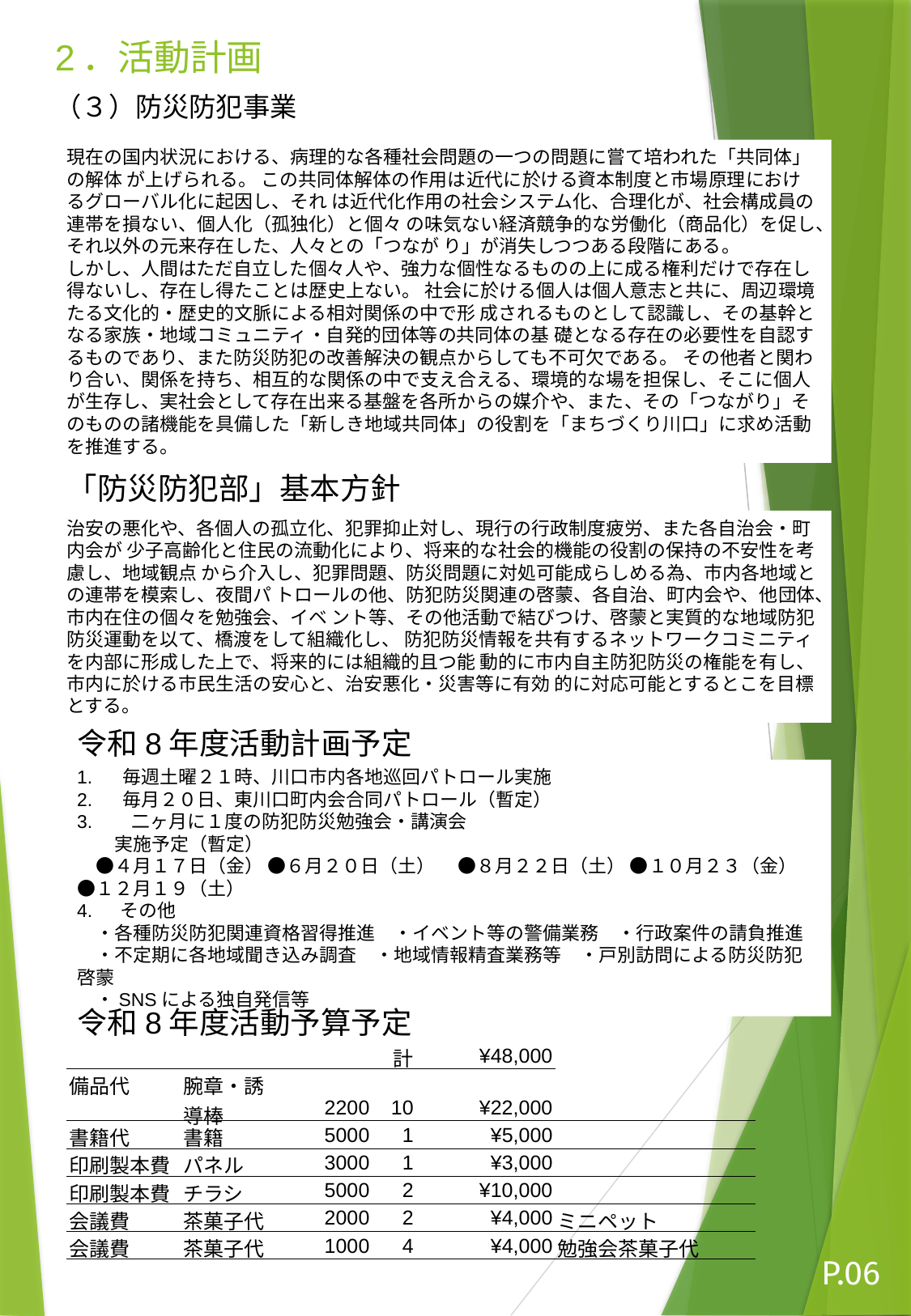

# 2．活動計画
（３）防災防犯事業
現在の国内状況における、病理的な各種社会問題の一つの問題に嘗て培われた「共同体」の解体 が上げられる。 この共同体解体の作用は近代に於ける資本制度と市場原理におけるグローバル化に起因し、それ は近代化作用の社会システム化、合理化が、社会構成員の連帯を損ない、個人化（孤独化）と個々 の味気ない経済競争的な労働化（商品化）を促し、それ以外の元来存在した、人々との「つなが り」が消失しつつある段階にある。
しかし、人間はただ自立した個々人や、強力な個性なるものの上に成る権利だけで存在し得ないし、存在し得たことは歴史上ない。 社会に於ける個人は個人意志と共に、周辺環境たる文化的・歴史的文脈による相対関係の中で形 成されるものとして認識し、その基幹となる家族・地域コミュニティ・自発的団体等の共同体の基 礎となる存在の必要性を自認するものであり、また防災防犯の改善解決の観点からしても不可欠である。 その他者と関わり合い、関係を持ち、相互的な関係の中で支え合える、環境的な場を担保し、そこに個人が生存し、実社会として存在出来る基盤を各所からの媒介や、また、その「つながり」そのものの諸機能を具備した「新しき地域共同体」の役割を「まちづくり川口」に求め活動を推進する。
「防災防犯部」基本方針
治安の悪化や、各個人の孤立化、犯罪抑止対し、現行の行政制度疲労、また各自治会・町内会が 少子高齢化と住民の流動化により、将来的な社会的機能の役割の保持の不安性を考慮し、地域観点 から介入し、犯罪問題、防災問題に対処可能成らしめる為、市内各地域との連帯を模索し、夜間パ トロールの他、防犯防災関連の啓蒙、各自治、町内会や、他団体、市内在住の個々を勉強会、イベ ント等、その他活動で結びつけ、啓蒙と実質的な地域防犯防災運動を以て、橋渡をして組織化し、 防犯防災情報を共有するネットワークコミニティを内部に形成した上で、将来的には組織的且つ能 動的に市内自主防犯防災の権能を有し、市内に於ける市民生活の安心と、治安悪化・災害等に有効 的に対応可能とするとこを目標とする。
令和8年度活動計画予定
毎週土曜２１時、川口市内各地巡回パトロール実施
毎月２０日、東川口町内会合同パトロール（暫定）
 二ヶ月に１度の防犯防災勉強会・講演会
　　実施予定（暫定）
　●４月１７日（金） ●６月２０日（土）　 ●８月２２日（土） ●１０月２３（金）　 ●１２月１９（土）
4.　 その他
　・各種防災防犯関連資格習得推進　・イベント等の警備業務　・行政案件の請負推進
　・不定期に各地域聞き込み調査　・地域情報精査業務等　・戸別訪問による防災防犯啓蒙
　・SNSによる独自発信等
令和8年度活動予算予定
| 計 |  |  |  | ¥48,000 |  |
| --- | --- | --- | --- | --- | --- |
| 備品代 | 腕章・誘導棒 | 2200 | 10 | ¥22,000 |  |
| 書籍代 | 書籍 | 5000 | 1 | ¥5,000 |  |
| 印刷製本費 | パネル | 3000 | 1 | ¥3,000 |  |
| 印刷製本費 | チラシ | 5000 | 2 | ¥10,000 |  |
| 会議費 | 茶菓子代 | 2000 | 2 | ¥4,000 | ミニペット |
| 会議費 | 茶菓子代 | 1000 | 4 | ¥4,000 | 勉強会茶菓子代 |
P.06